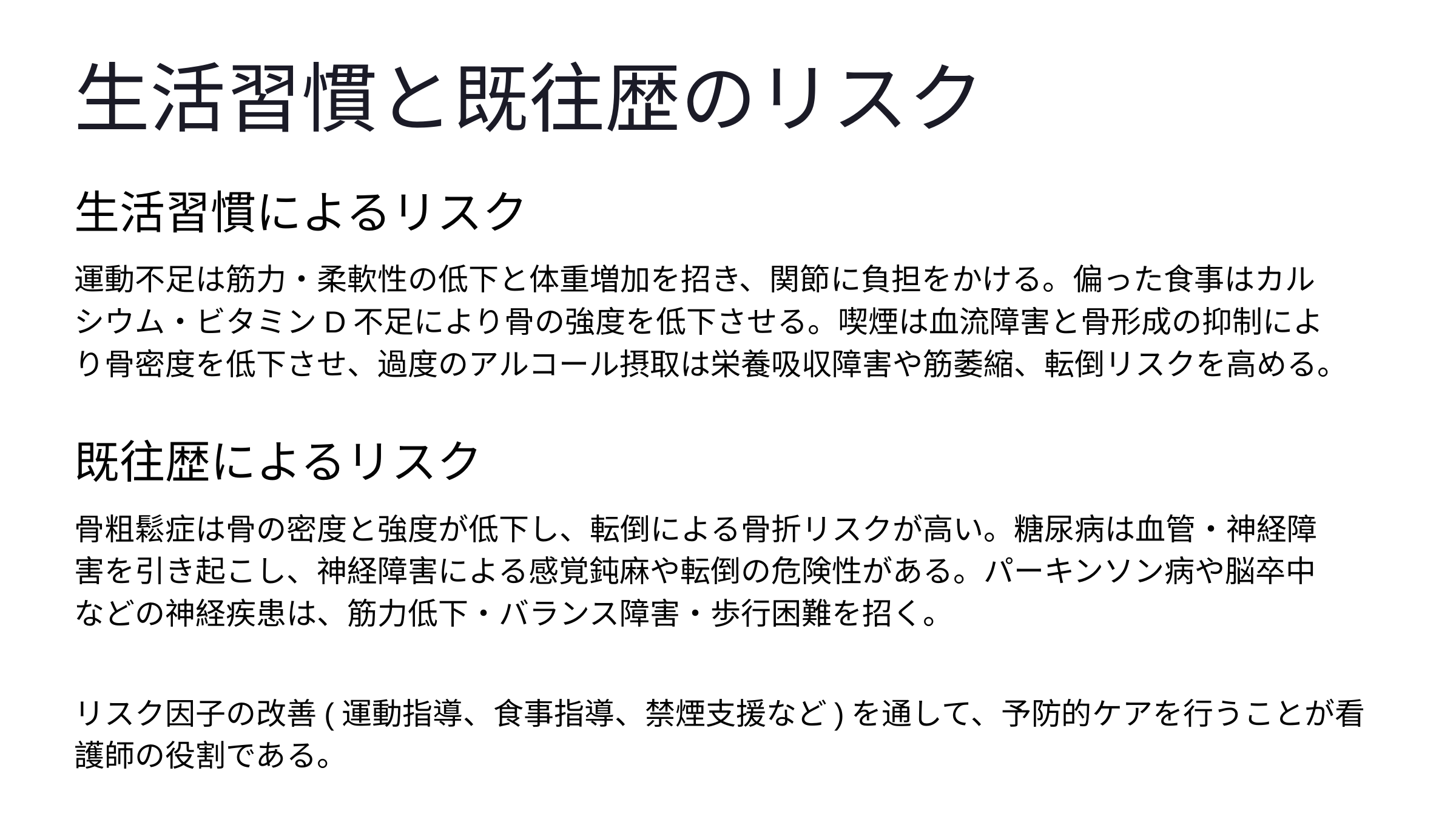

生活習慣と既往歴のリスク
生活習慣によるリスク
運動不足は筋力・柔軟性の低下と体重増加を招き、関節に負担をかける。偏った食事はカルシウム・ビタミンD不足により骨の強度を低下させる。喫煙は血流障害と骨形成の抑制により骨密度を低下させ、過度のアルコール摂取は栄養吸収障害や筋萎縮、転倒リスクを高める。
既往歴によるリスク
骨粗鬆症は骨の密度と強度が低下し、転倒による骨折リスクが高い。糖尿病は血管・神経障害を引き起こし、神経障害による感覚鈍麻や転倒の危険性がある。パーキンソン病や脳卒中などの神経疾患は、筋力低下・バランス障害・歩行困難を招く。
リスク因子の改善(運動指導、食事指導、禁煙支援など)を通して、予防的ケアを行うことが看護師の役割である。